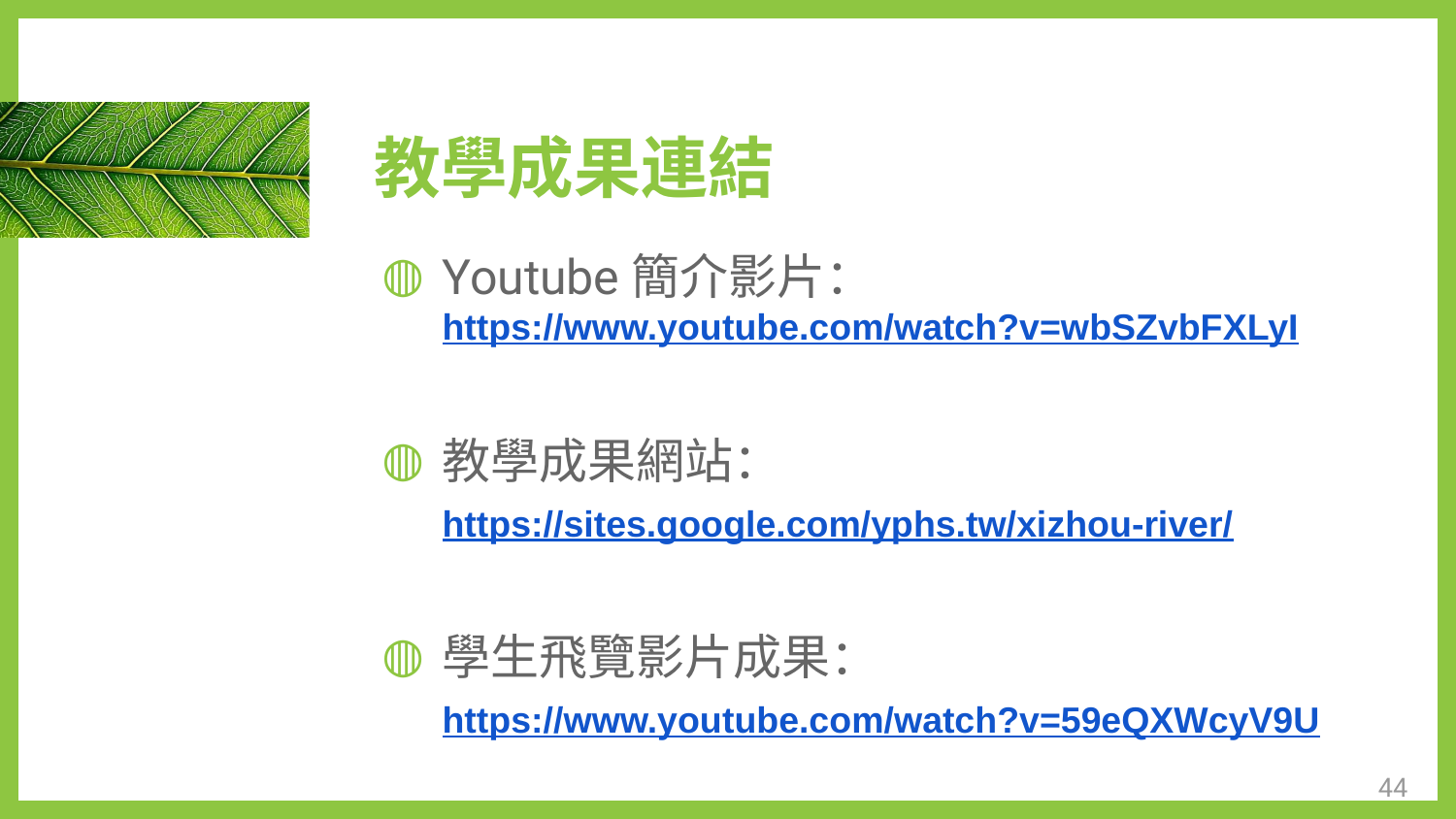

# 教學成果連結
Youtube簡介影片：https://www.youtube.com/watch?v=wbSZvbFXLyI

教學成果網站：
https://sites.google.com/yphs.tw/xizhou-river/

學生飛覽影片成果：
https://www.youtube.com/watch?v=59eQXWcyV9U

44